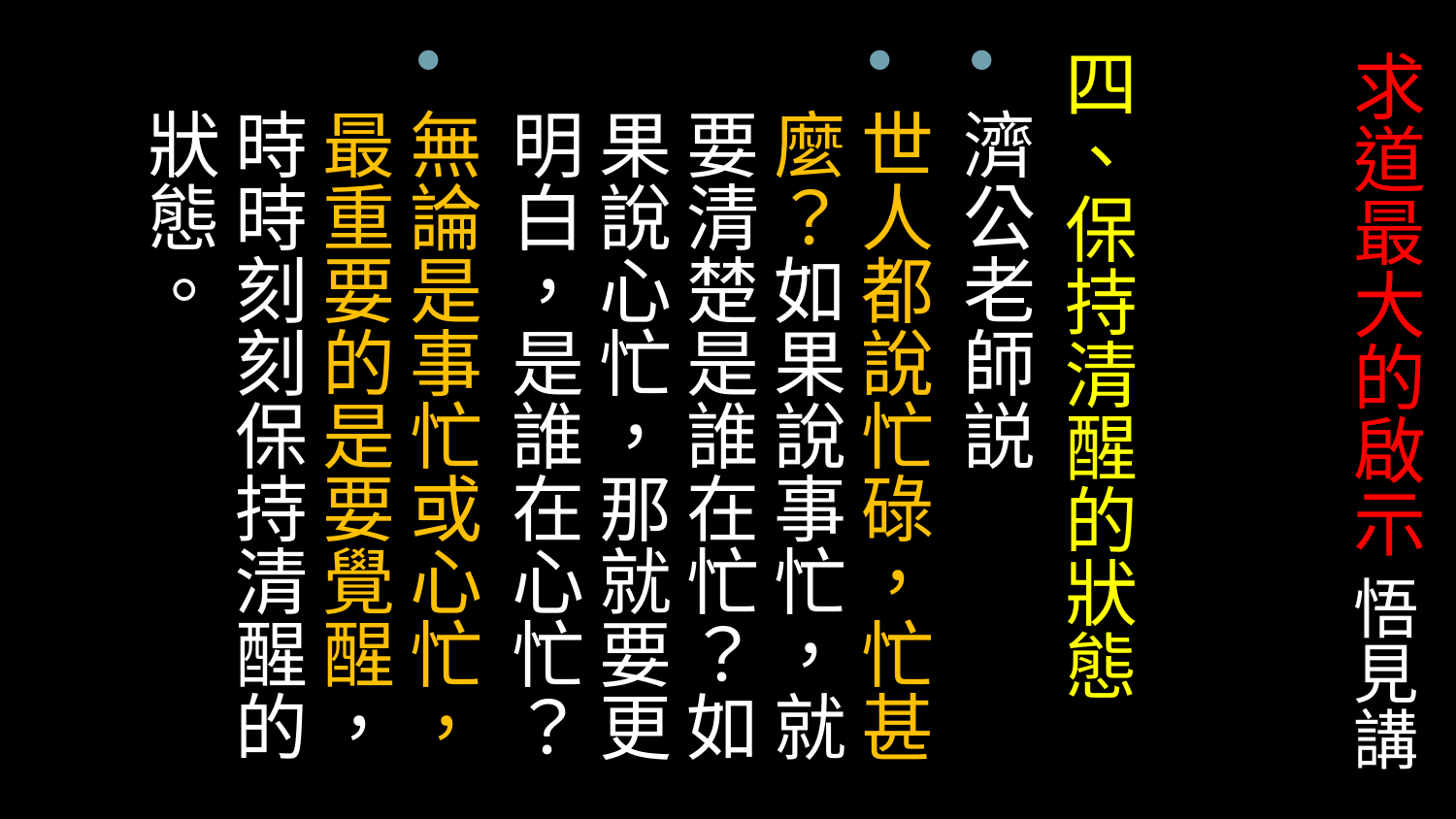

四、保持清醒的狀態
濟公老師説
世人都說忙碌，忙甚麼？如果說事忙，就要清楚是誰在忙？如果說心忙，那就要更明白，是誰在心忙？
無論是事忙或心忙，最重要的是要覺醒，時時刻刻保持清醒的狀態。

# 求道最大的啟示 悟見講